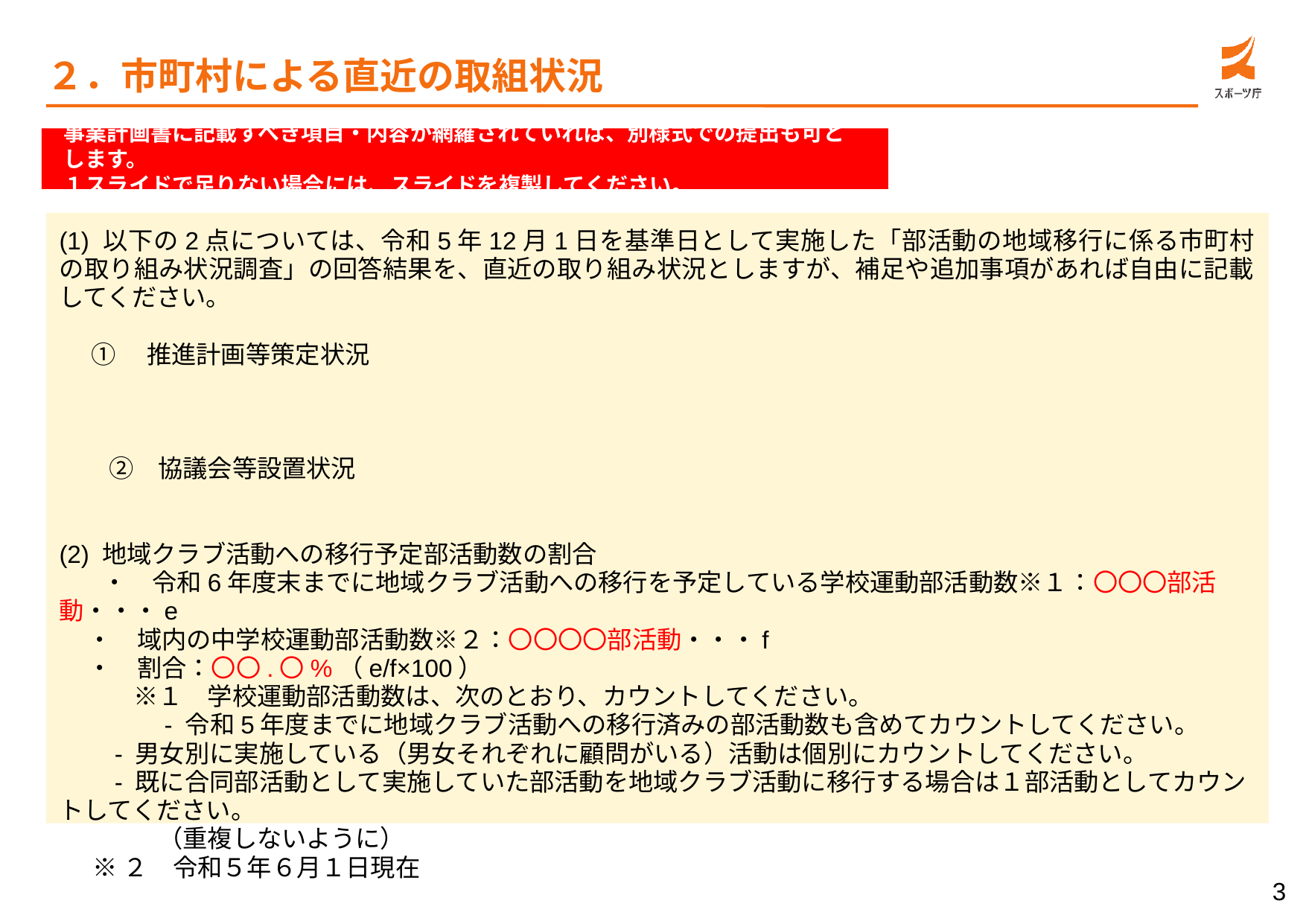

２．市町村による直近の取組状況
事業計画書に記載すべき項目・内容が網羅されていれば、別様式での提出も可とします。
１スライドで足りない場合には、スライドを複製してください。
(1) 以下の2点については、令和5年12月1日を基準日として実施した「部活動の地域移行に係る市町村の取り組み状況調査」の回答結果を、直近の取り組み状況としますが、補足や追加事項があれば自由に記載してください。

①　推進計画等策定状況

　　②　協議会等設置状況

(2) 地域クラブ活動への移行予定部活動数の割合
　　・　令和6年度末までに地域クラブ活動への移行を予定している学校運動部活動数※１：〇〇〇部活動・・・e
    ・　域内の中学校運動部活動数※２：〇〇〇〇部活動・・・f
    ・　割合：〇〇.〇%（e/f×100）
　　　※１　学校運動部活動数は、次のとおり、カウントしてください。
　　　　- 令和5年度までに地域クラブ活動への移行済みの部活動数も含めてカウントしてください。
        - 男女別に実施している（男女それぞれに顧問がいる）活動は個別にカウントしてください。
        - 既に合同部活動として実施していた部活動を地域クラブ活動に移行する場合は１部活動としてカウントしてください。
　　　　（重複しないように）
      ※２　令和５年６月１日現在